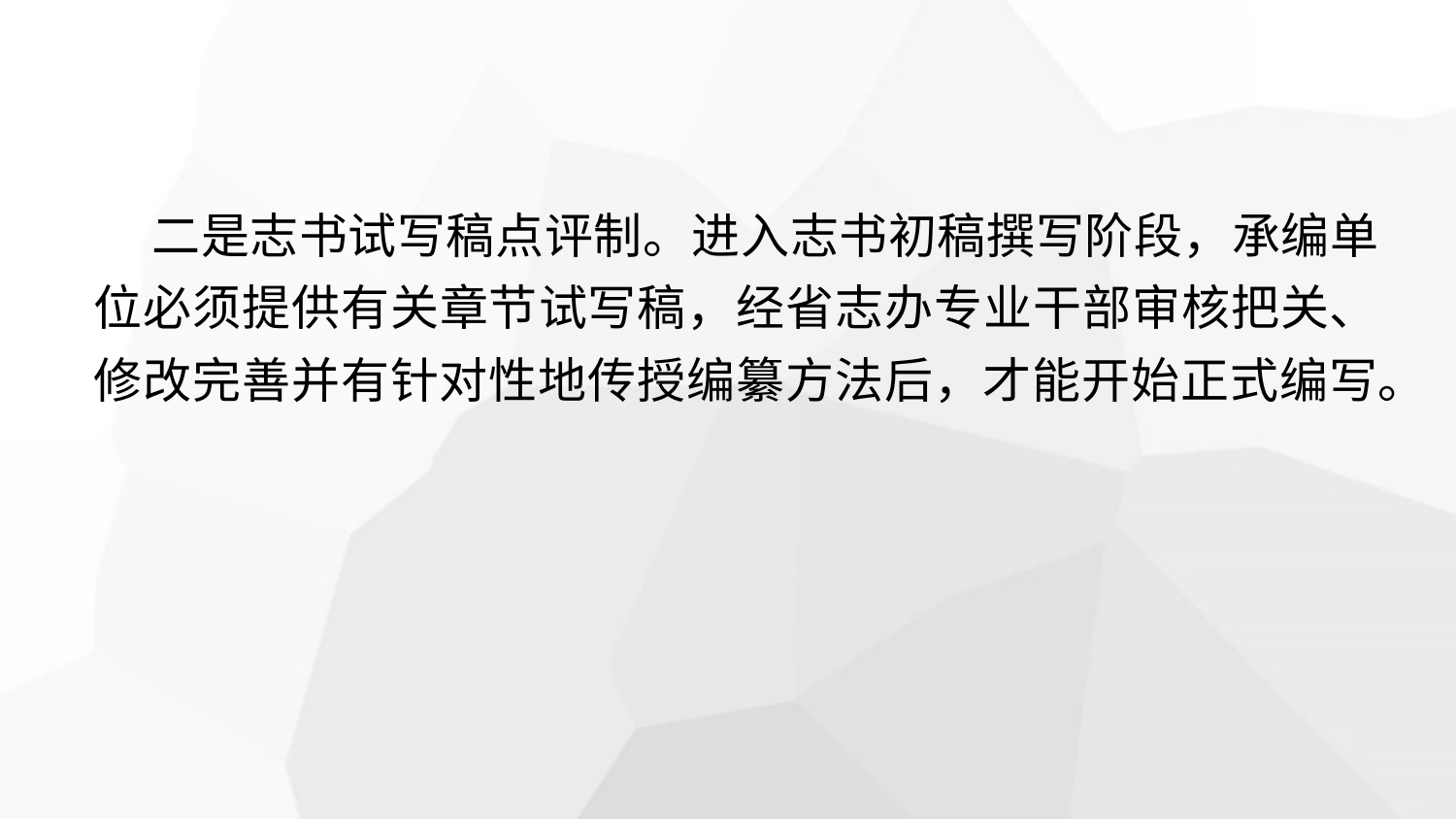

二是志书试写稿点评制。进入志书初稿撰写阶段，承编单位必须提供有关章节试写稿，经省志办专业干部审核把关、修改完善并有针对性地传授编纂方法后，才能开始正式编写。